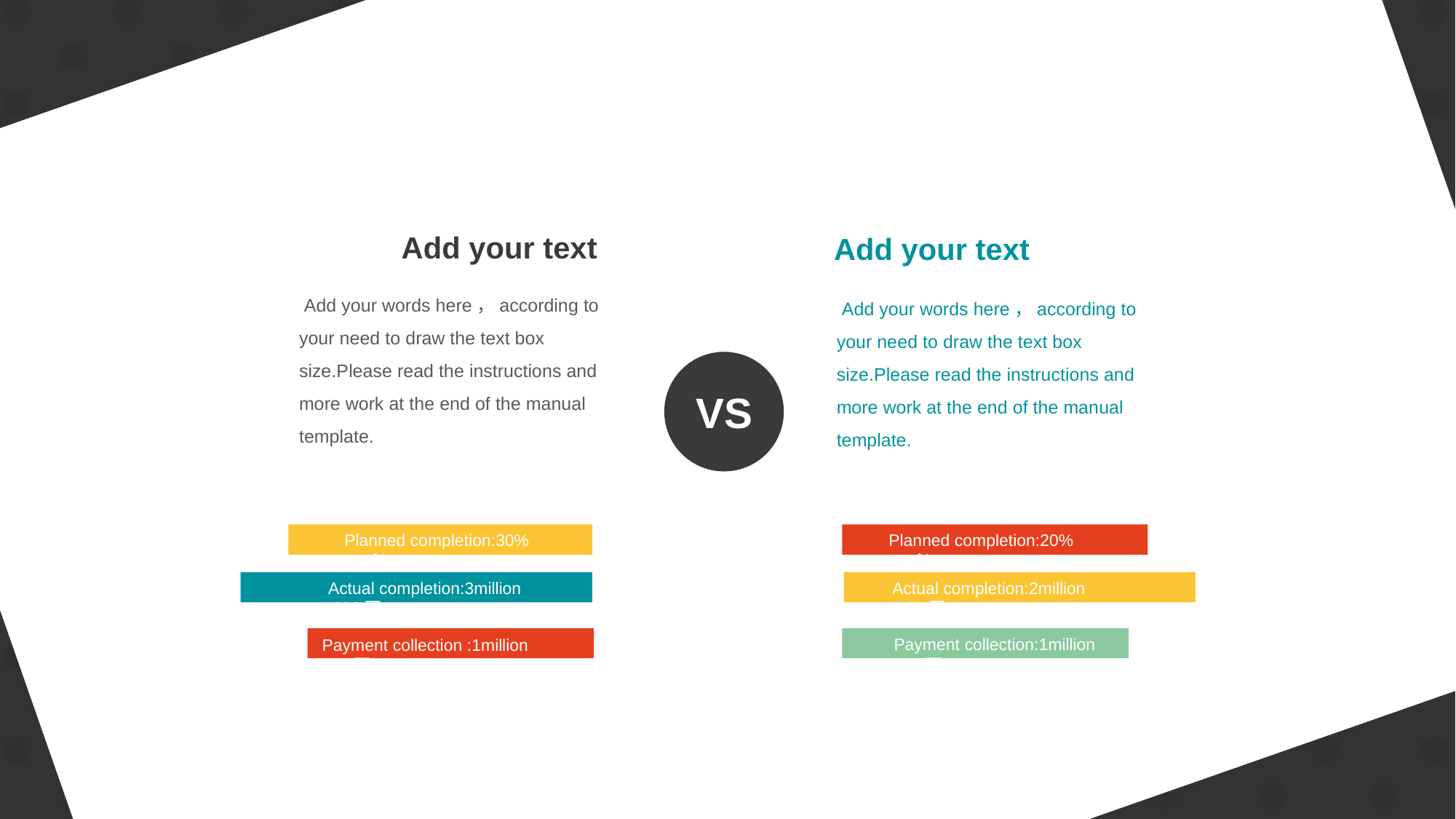

Add your text
Add your text
 Add your words here，according to your need to draw the text box size.Please read the instructions and more work at the end of the manual template.
 Add your words here，according to your need to draw the text box size.Please read the instructions and more work at the end of the manual template.
VS
Planned completion:20%
:20％

Planned completion:30%
:30％

Actual completion:2million
:200万
Actual completion:3million
:300万

 Payment collection:1million
:100万
 Payment collection :1million
:100万